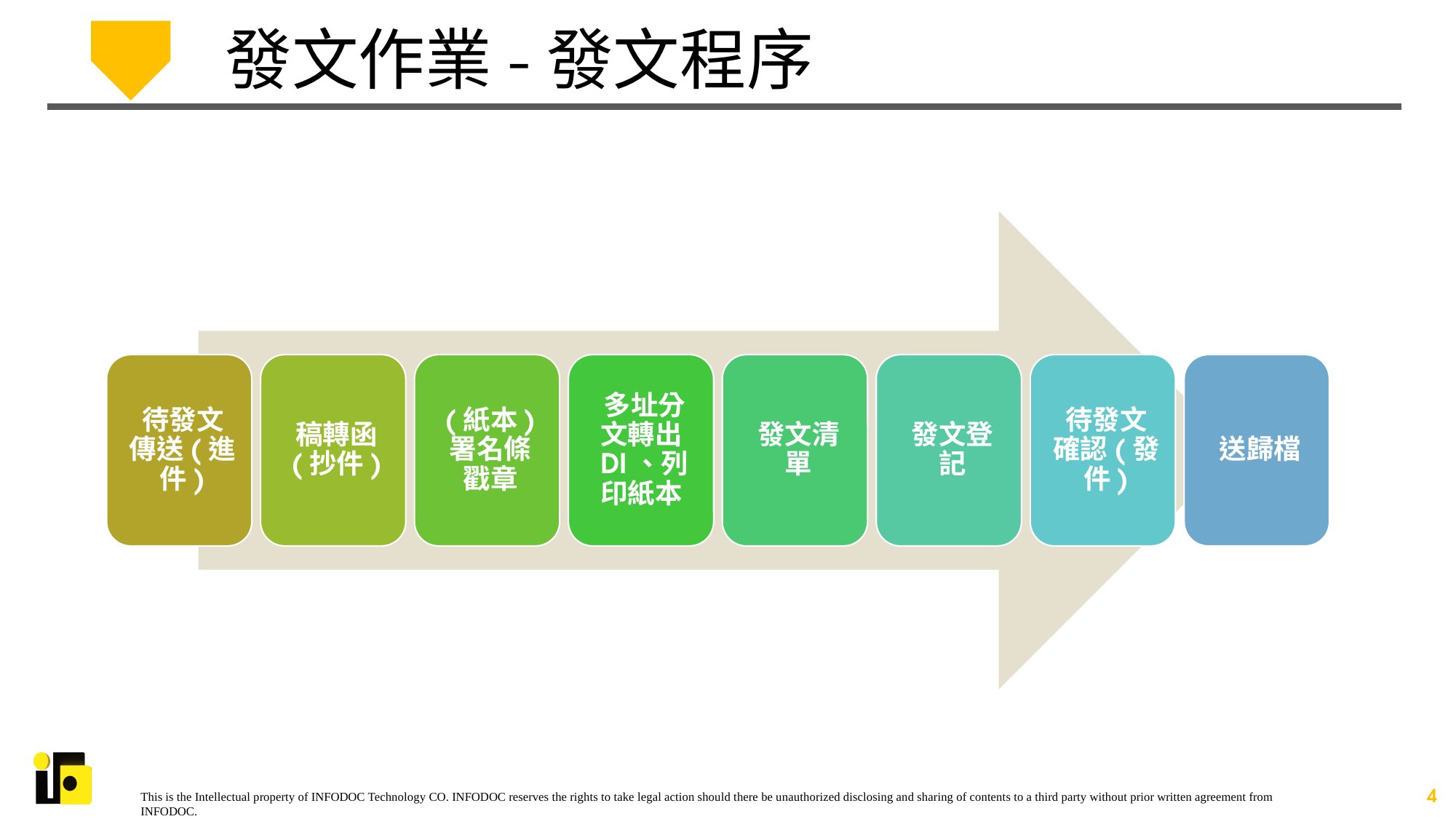

# 發文作業-發文程序
待發文傳送(進件)
稿轉函 (抄件)
(紙本) 署名條戳章
多址分文轉出DI、列印紙本
發文清單
發文登記
待發文確認(發件)
送歸檔
4